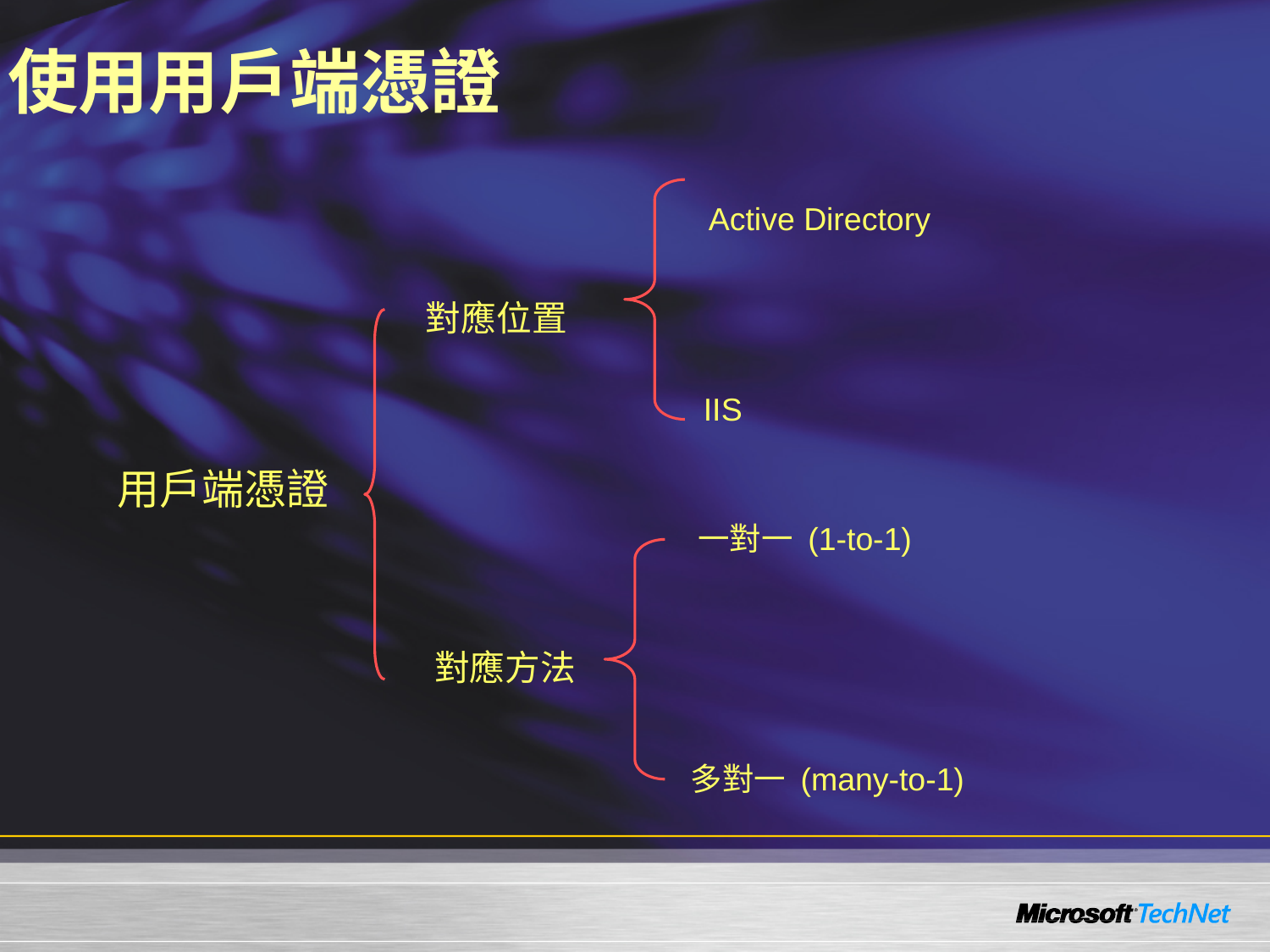

# 使用用戶端憑證

Active Directory
對應位置

IIS
用戶端憑證
一對一 (1-to-1)

對應方法
多對一 (many-to-1)